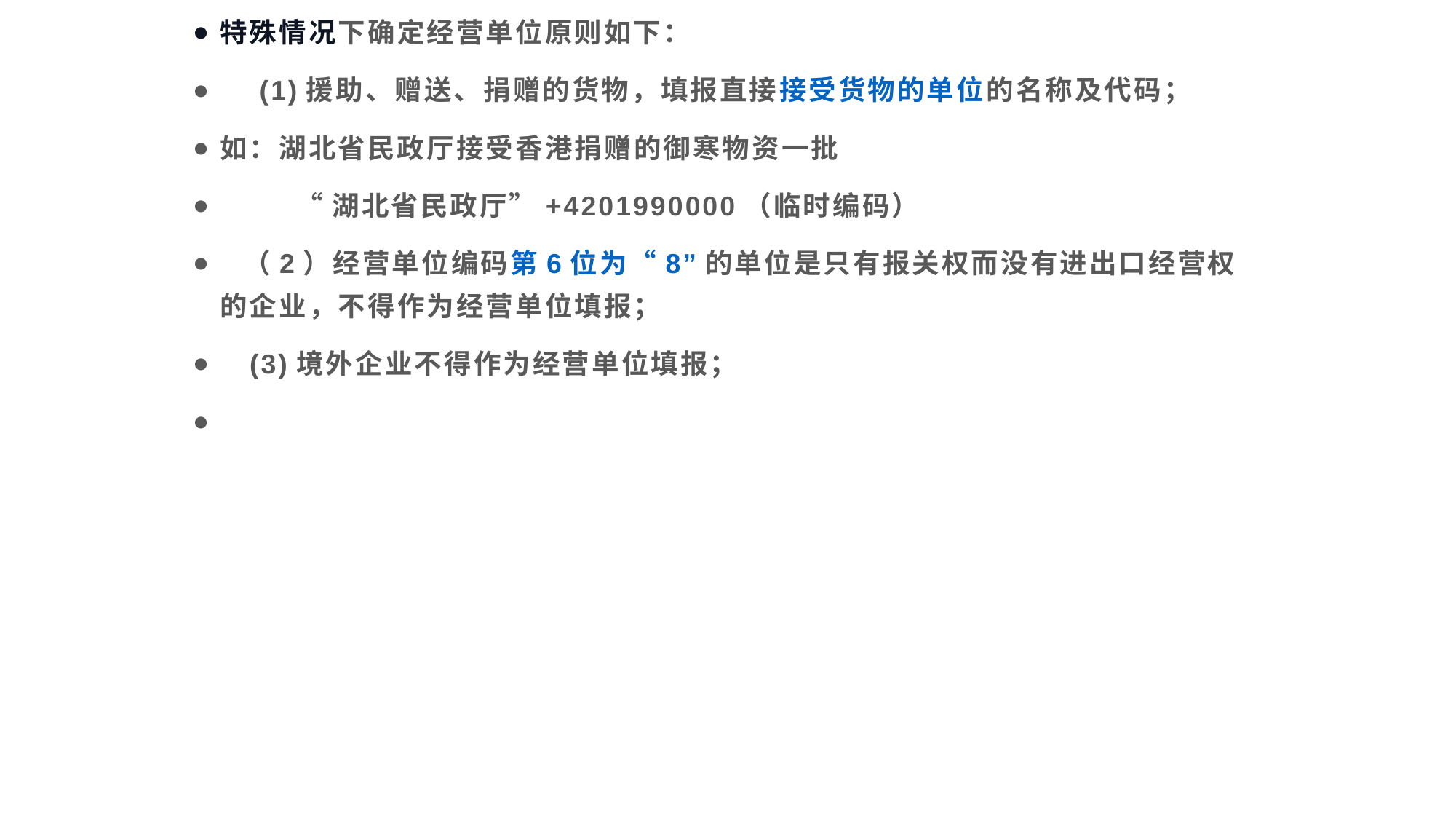

特殊情况下确定经营单位原则如下：
    (1)援助、赠送、捐赠的货物，填报直接接受货物的单位的名称及代码；
如：湖北省民政厅接受香港捐赠的御寒物资一批
         “湖北省民政厅”+4201990000（临时编码）
  （2）经营单位编码第6位为“8”的单位是只有报关权而没有进出口经营权的企业，不得作为经营单位填报；
   (3)境外企业不得作为经营单位填报；